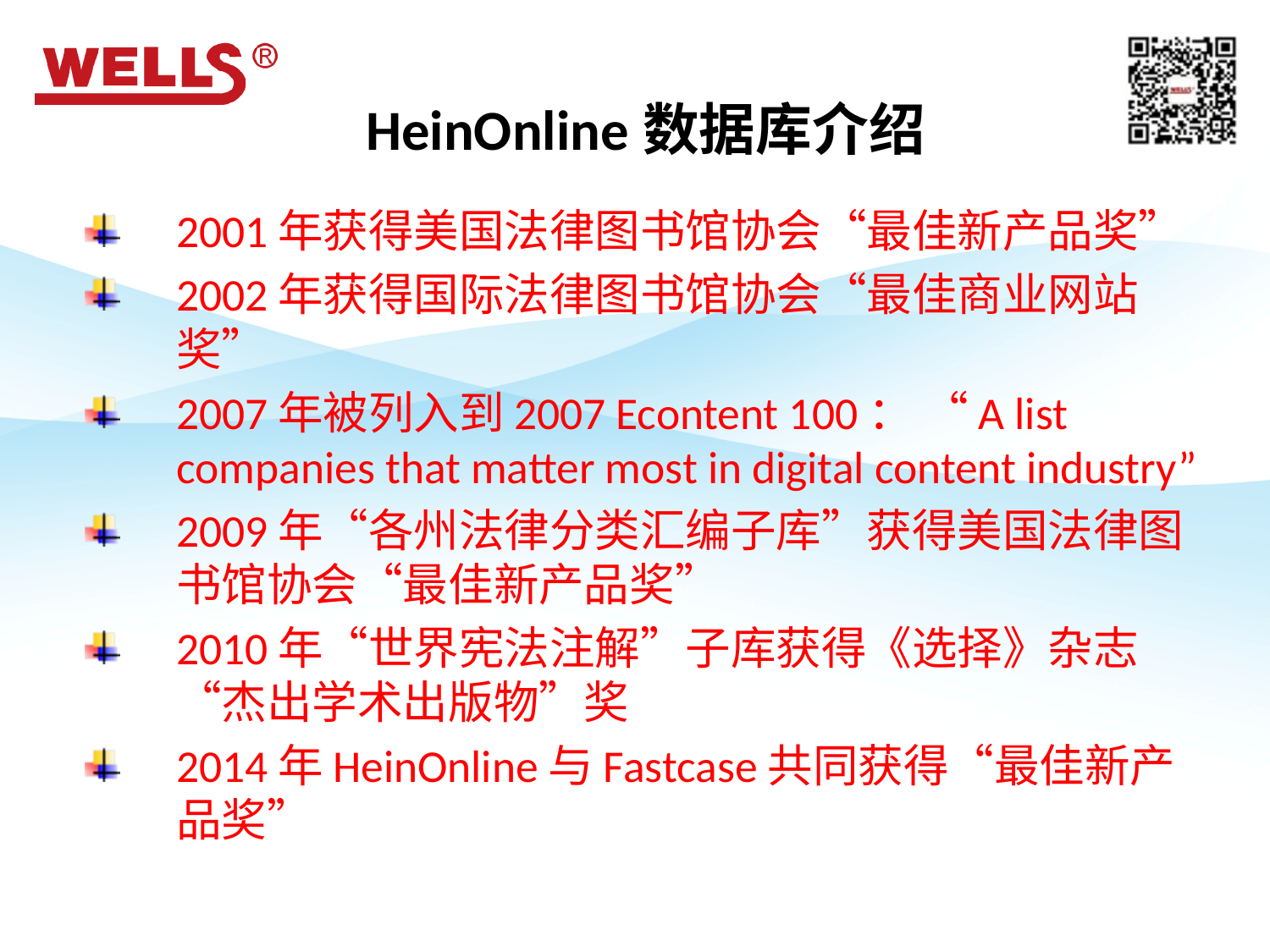

# HeinOnline数据库介绍
2001年获得美国法律图书馆协会“最佳新产品奖”
2002年获得国际法律图书馆协会“最佳商业网站奖”
2007年被列入到2007 Econtent 100： “A list companies that matter most in digital content industry”
2009年“各州法律分类汇编子库”获得美国法律图书馆协会“最佳新产品奖”
2010年“世界宪法注解”子库获得《选择》杂志“杰出学术出版物”奖
2014年HeinOnline与Fastcase共同获得“最佳新产品奖”